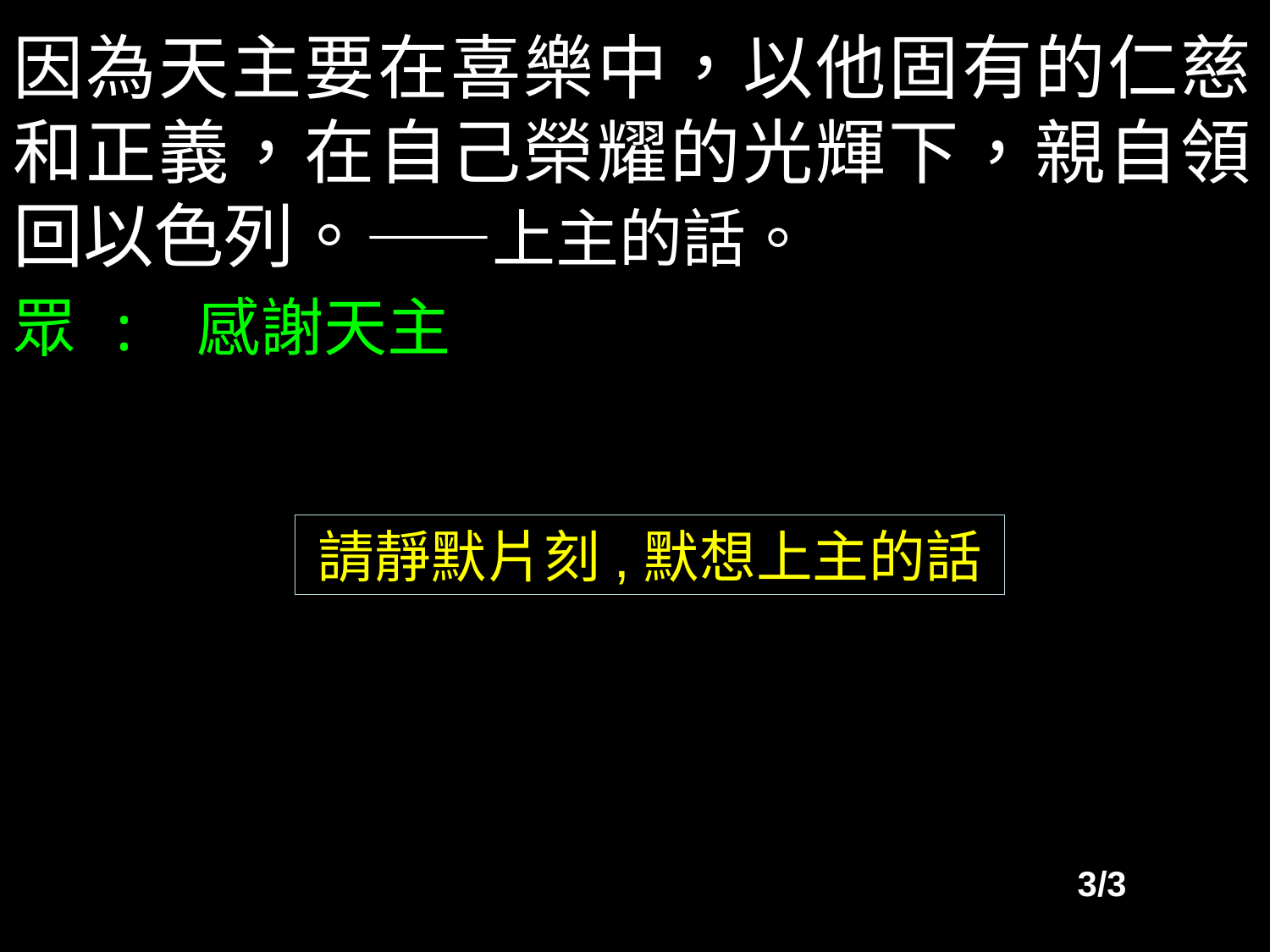

因為天主要在喜樂中，以他固有的仁慈和正義，在自己榮耀的光輝下，親自領回以色列。——上主的話。
眾 : 感謝天主

請靜默片刻,默想上主的話
3/3